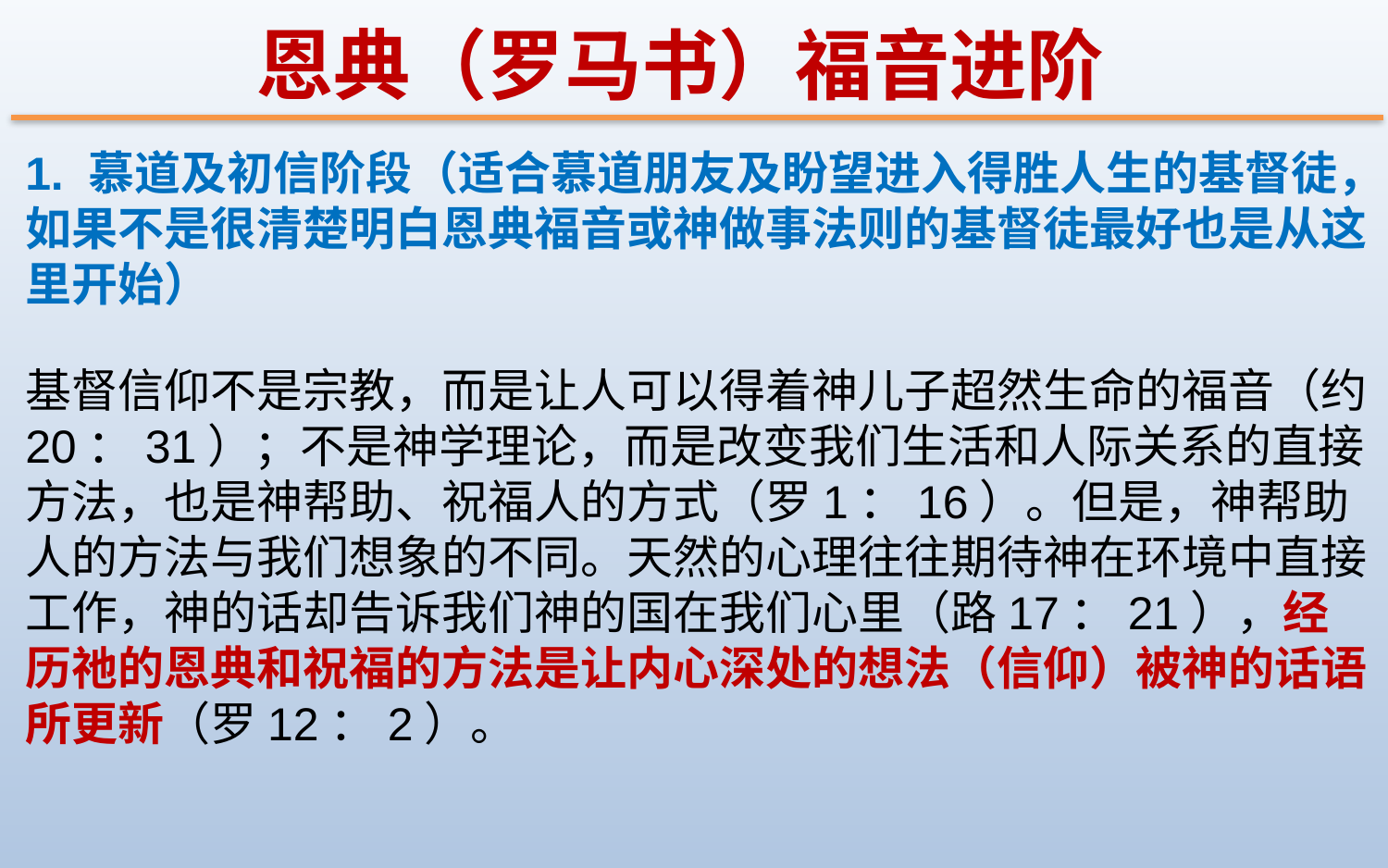

恩典（罗马书）福音进阶
1. 慕道及初信阶段（适合慕道朋友及盼望进入得胜人生的基督徒，如果不是很清楚明白恩典福音或神做事法则的基督徒最好也是从这里开始）

基督信仰不是宗教，而是让人可以得着神儿子超然生命的福音（约20：31）；不是神学理论，而是改变我们生活和人际关系的直接方法，也是神帮助、祝福人的方式（罗1：16）。但是，神帮助人的方法与我们想象的不同。天然的心理往往期待神在环境中直接工作，神的话却告诉我们神的国在我们心里（路17：21），经历祂的恩典和祝福的方法是让内心深处的想法（信仰）被神的话语所更新（罗12：2）。